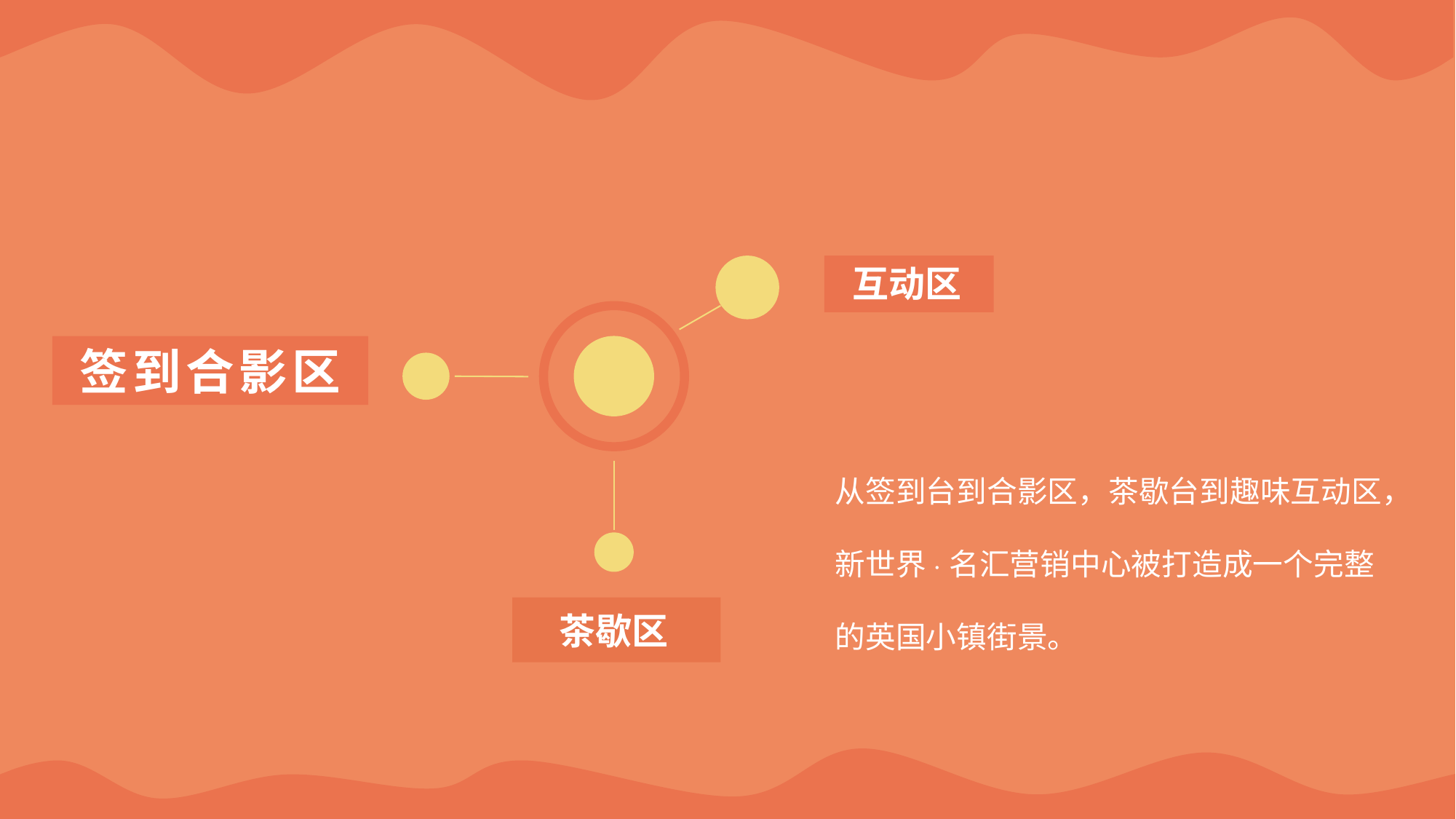

互动区

签到合影区

从签到台到合影区，茶歇台到趣味互动区，新世界·名汇营销中心被打造成一个完整的英国小镇街景。

茶歇区